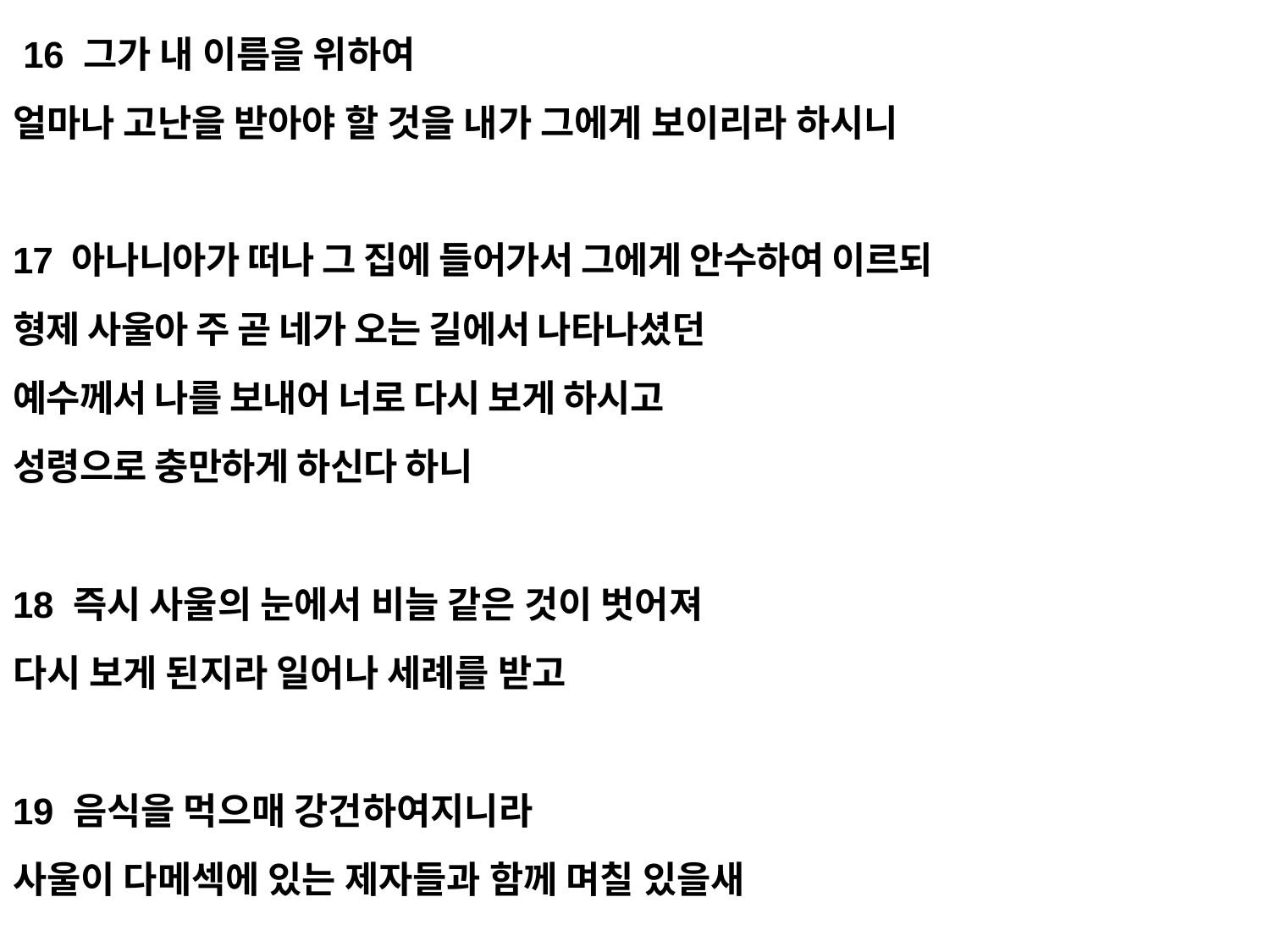

16 그가 내 이름을 위하여
얼마나 고난을 받아야 할 것을 내가 그에게 보이리라 하시니

17 아나니아가 떠나 그 집에 들어가서 그에게 안수하여 이르되
형제 사울아 주 곧 네가 오는 길에서 나타나셨던
예수께서 나를 보내어 너로 다시 보게 하시고
성령으로 충만하게 하신다 하니

18 즉시 사울의 눈에서 비늘 같은 것이 벗어져
다시 보게 된지라 일어나 세례를 받고

19 음식을 먹으매 강건하여지니라
사울이 다메섹에 있는 제자들과 함께 며칠 있을새

#